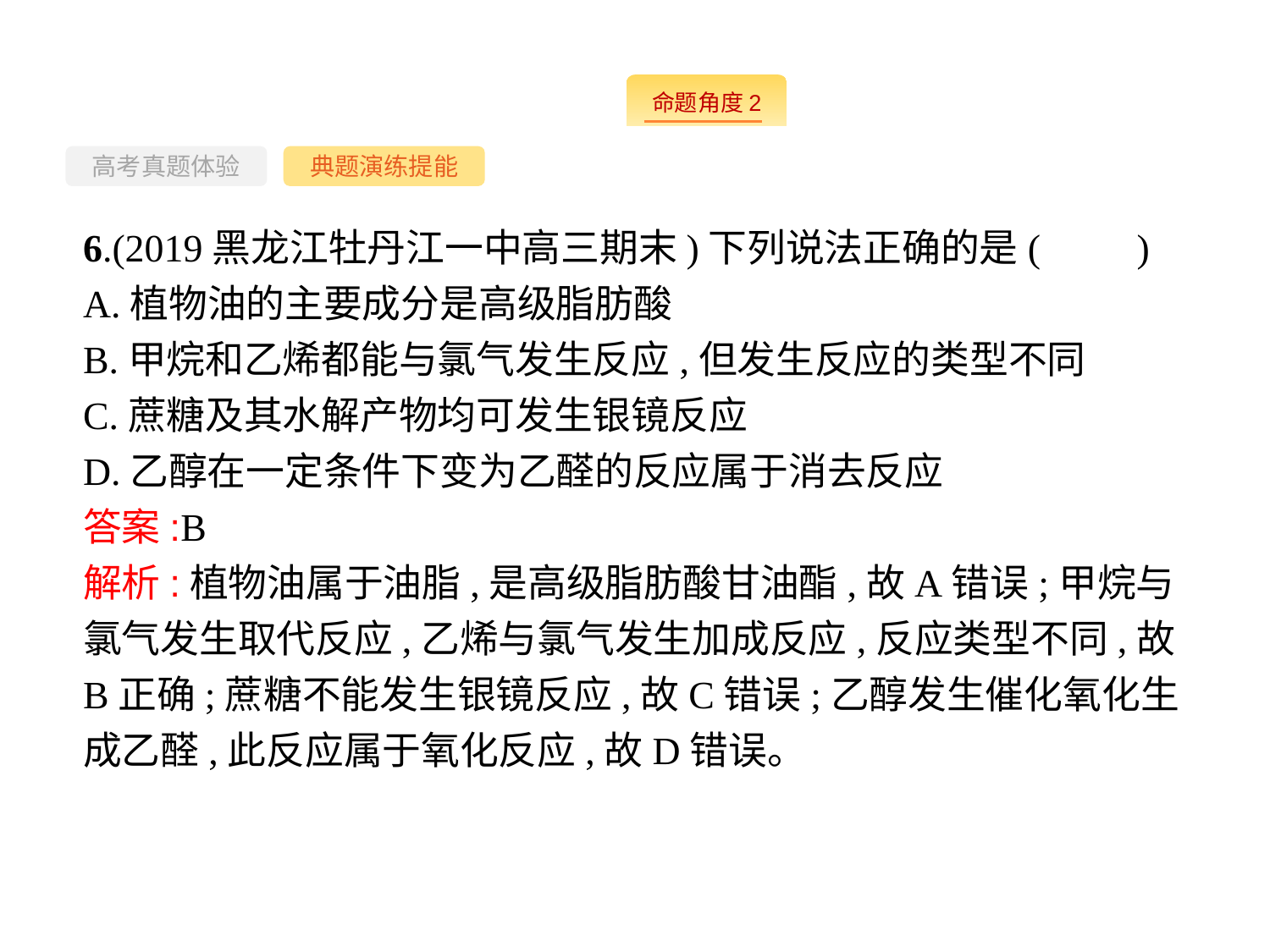

-35-
高考真题体验
典题演练提能
6.(2019黑龙江牡丹江一中高三期末)下列说法正确的是(　　)
A.植物油的主要成分是高级脂肪酸
B.甲烷和乙烯都能与氯气发生反应,但发生反应的类型不同
C.蔗糖及其水解产物均可发生银镜反应
D.乙醇在一定条件下变为乙醛的反应属于消去反应
答案:B
解析:植物油属于油脂,是高级脂肪酸甘油酯,故A错误;甲烷与氯气发生取代反应,乙烯与氯气发生加成反应,反应类型不同,故B正确;蔗糖不能发生银镜反应,故C错误;乙醇发生催化氧化生成乙醛,此反应属于氧化反应,故D错误。